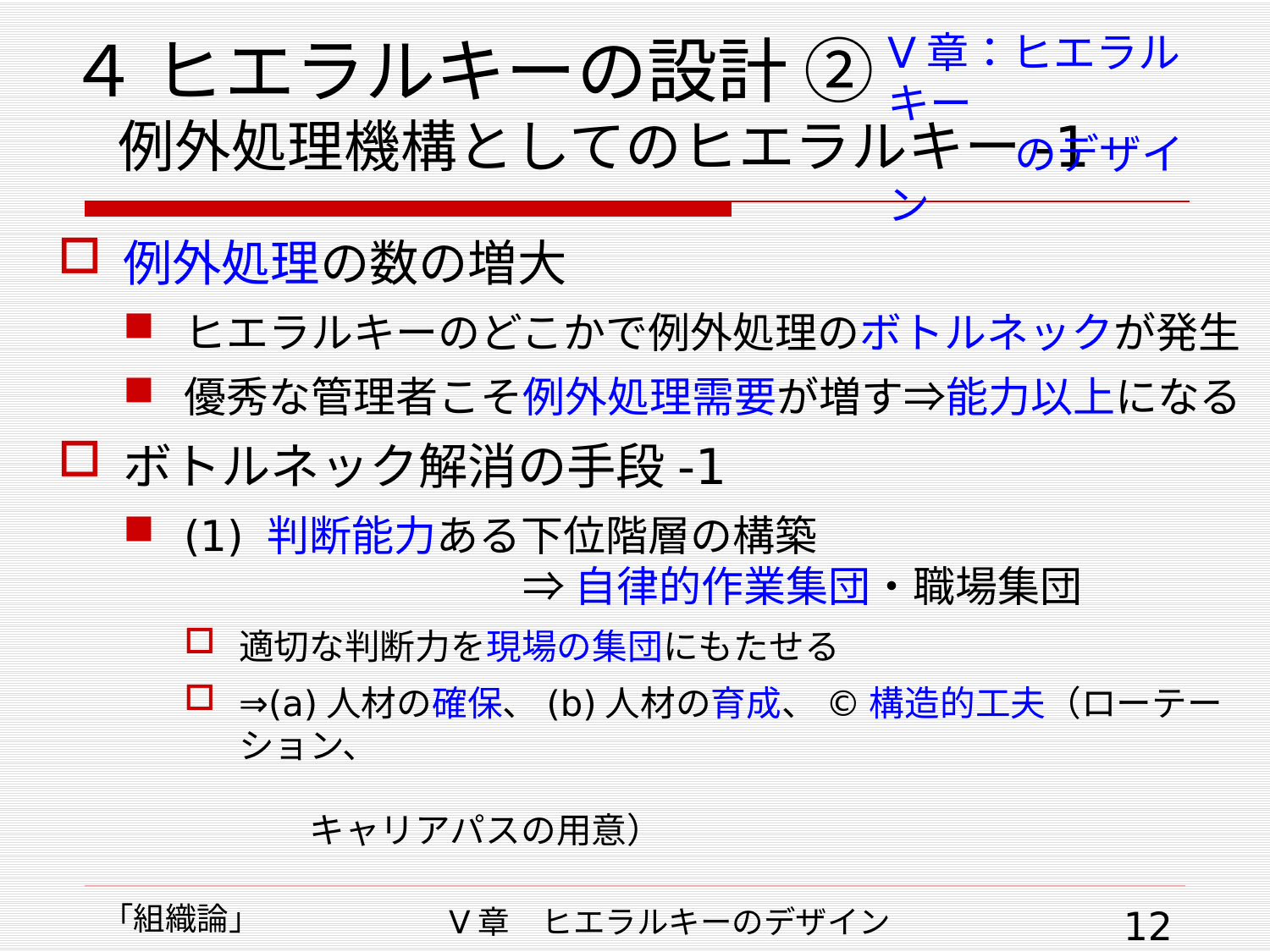

# ４ ヒエラルキーの設計 ② 例外処理機構としてのヒエラルキー-1
V章：ヒエラルキー
　　　のデザイン
例外処理の数の増大
ヒエラルキーのどこかで例外処理のボトルネックが発生
優秀な管理者こそ例外処理需要が増す⇒能力以上になる
ボトルネック解消の手段-1
(1) 判断能力ある下位階層の構築
　　　　　　　　⇒ 自律的作業集団・職場集団
適切な判断力を現場の集団にもたせる
⇒(a)人材の確保、(b)人材の育成、©構造的工夫（ローテーション、
　　　　　　　　　　　　　　　　　　　　　　　　　　　　　　キャリアパスの用意）
「組織論」
V章　ヒエラルキーのデザイン
12